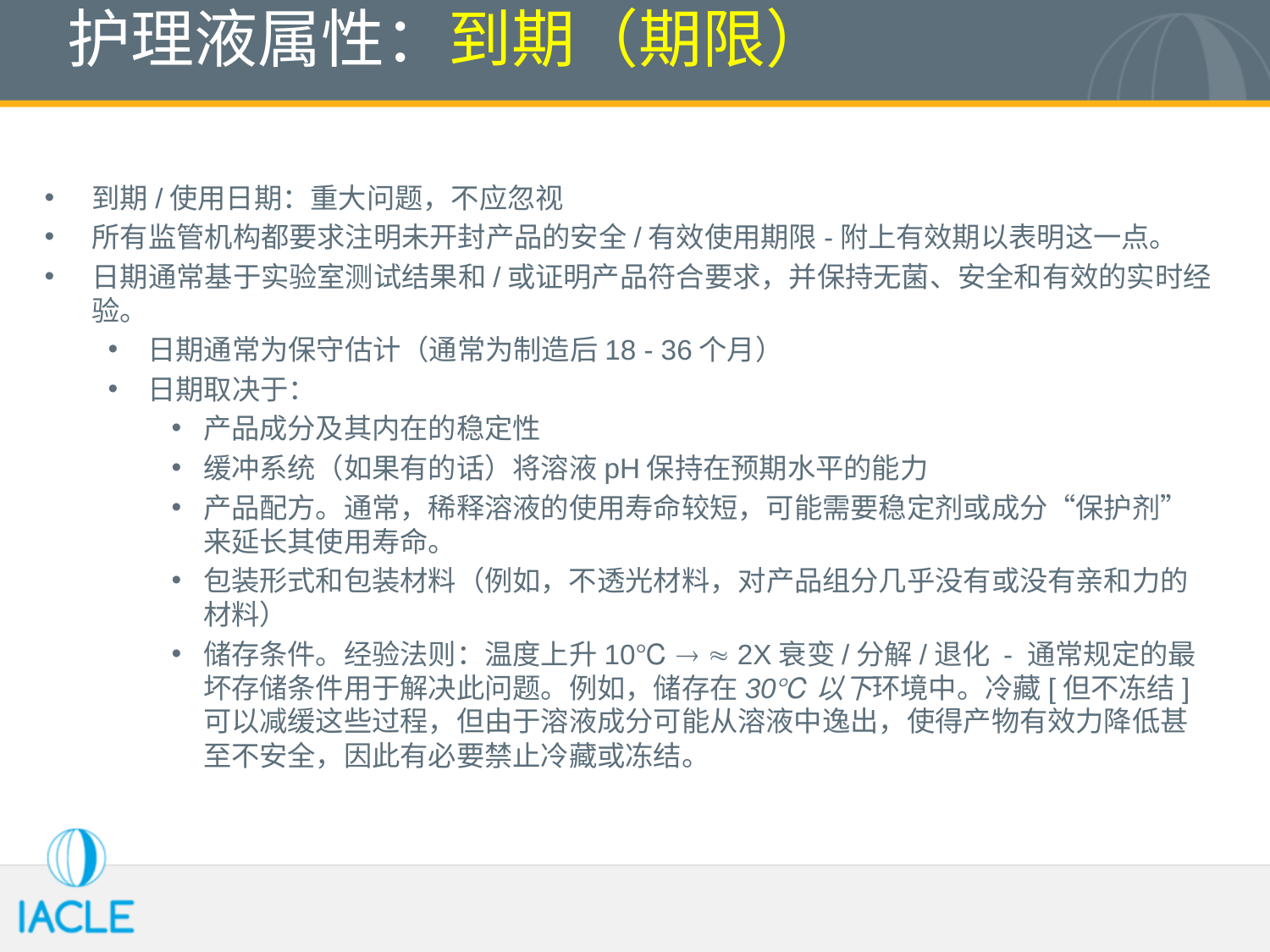

# 护理液属性：到期（期限）
到期/使用日期：重大问题，不应忽视
所有监管机构都要求注明未开封产品的安全/有效使用期限-附上有效期以表明这一点。
日期通常基于实验室测试结果和/或证明产品符合要求，并保持无菌、安全和有效的实时经验。
日期通常为保守估计（通常为制造后18 - 36个月）
日期取决于：
产品成分及其内在的稳定性
缓冲系统（如果有的话）将溶液pH保持在预期水平的能力
产品配方。通常，稀释溶液的使用寿命较短，可能需要稳定剂或成分“保护剂”来延长其使用寿命。
包装形式和包装材料（例如，不透光材料，对产品组分几乎没有或没有亲和力的材料）
储存条件。经验法则：温度上升10℃ → ≈ 2X衰变/分解/退化 - 通常规定的最坏存储条件用于解决此问题。例如，储存在30℃以下环境中。冷藏[但不冻结]可以减缓这些过程，但由于溶液成分可能从溶液中逸出，使得产物有效力降低甚至不安全，因此有必要禁止冷藏或冻结。